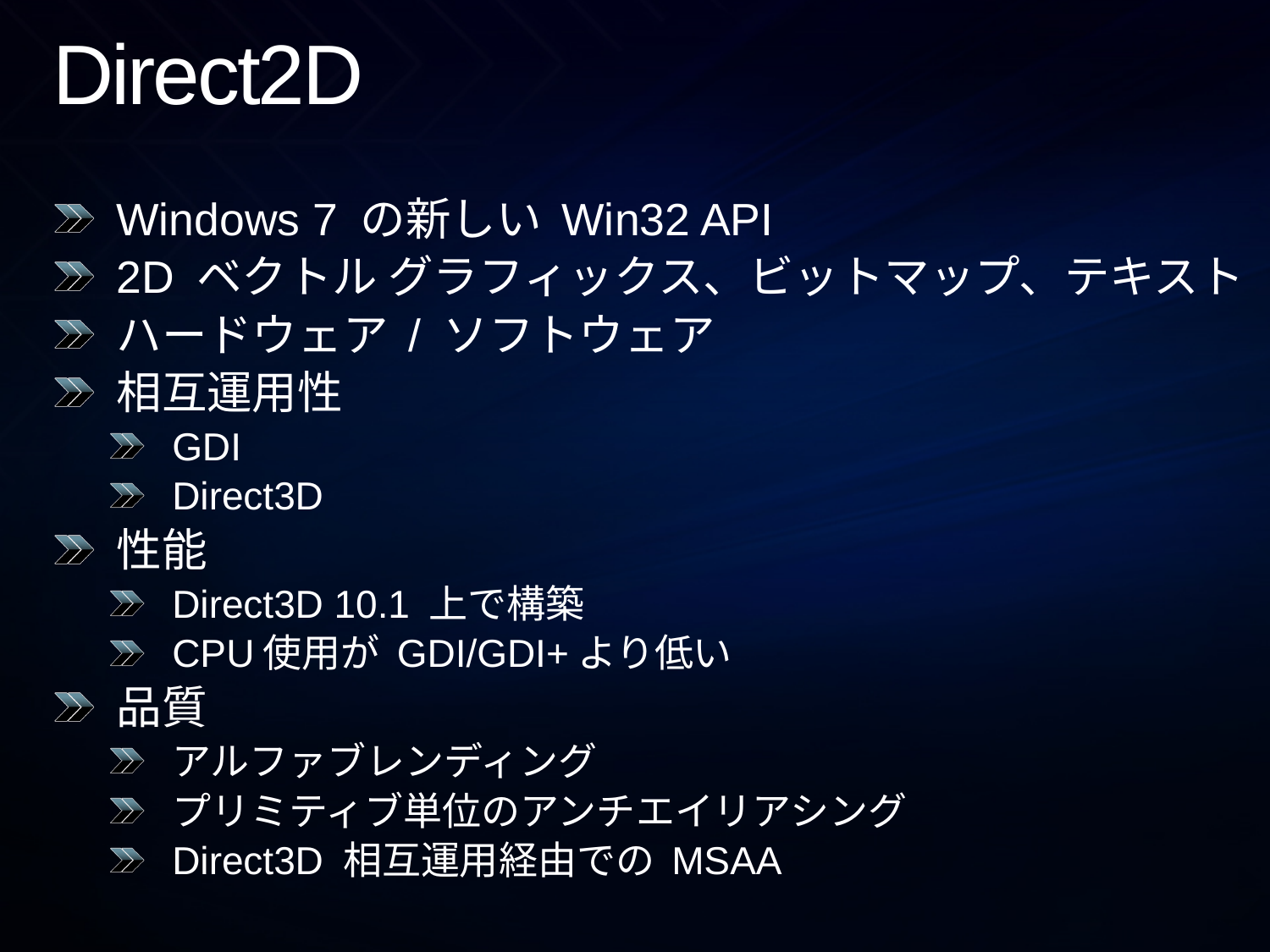

# Direct2D
Windows 7 の新しい Win32 API
2D ベクトル グラフィックス、ビットマップ、テキスト
ハードウェア / ソフトウェア
相互運用性
GDI
Direct3D
性能
Direct3D 10.1 上で構築
CPU使用が GDI/GDI+より低い
品質
アルファブレンディング
プリミティブ単位のアンチエイリアシング
Direct3D 相互運用経由での MSAA